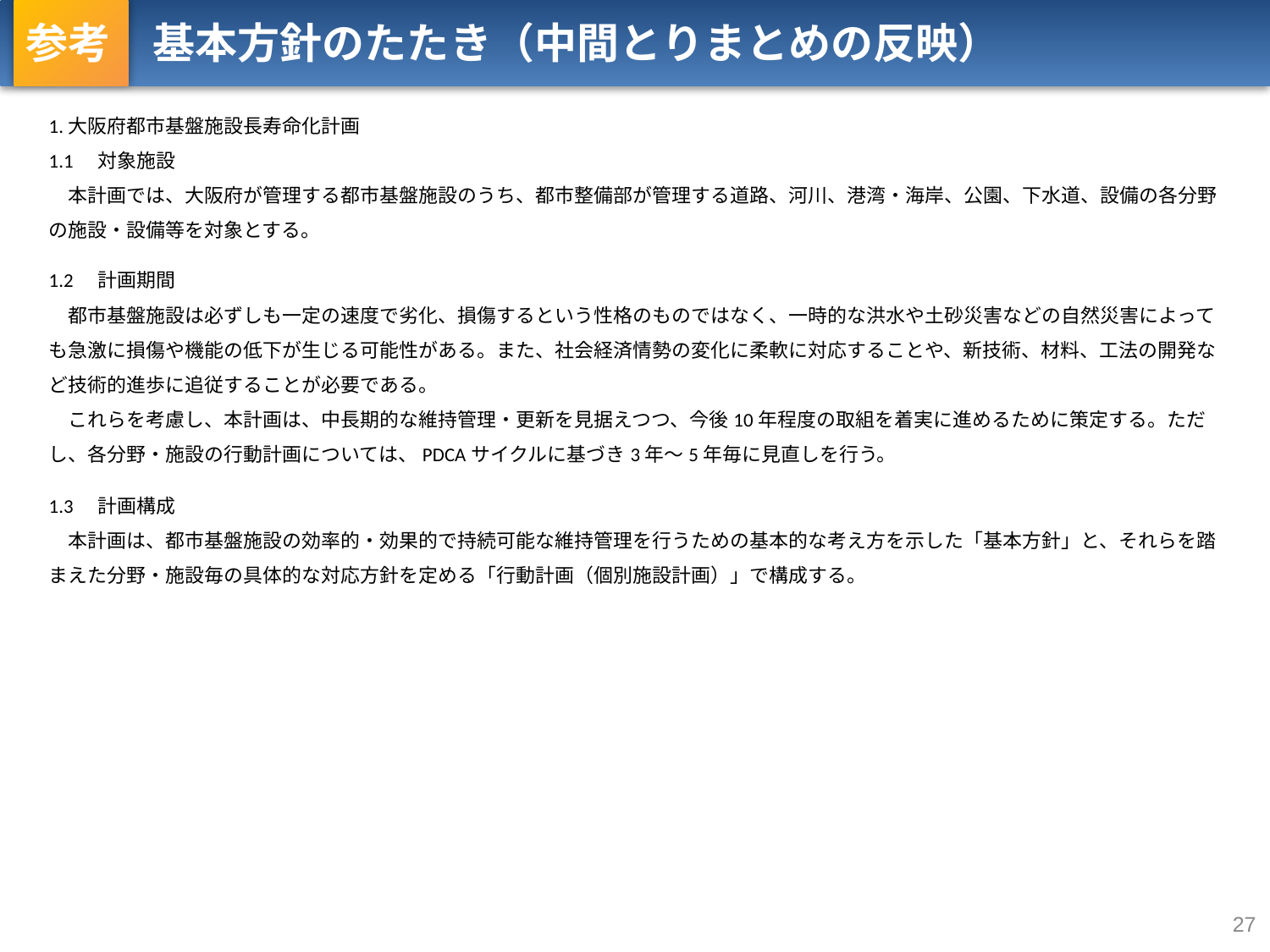

参考　基本方針のたたき（中間とりまとめの反映）
1.大阪府都市基盤施設長寿命化計画
1.1　対象施設
　本計画では、大阪府が管理する都市基盤施設のうち、都市整備部が管理する道路、河川、港湾・海岸、公園、下水道、設備の各分野の施設・設備等を対象とする。
1.2　計画期間
　都市基盤施設は必ずしも一定の速度で劣化、損傷するという性格のものではなく、一時的な洪水や土砂災害などの自然災害によっても急激に損傷や機能の低下が生じる可能性がある。また、社会経済情勢の変化に柔軟に対応することや、新技術、材料、工法の開発など技術的進歩に追従することが必要である。
　これらを考慮し、本計画は、中長期的な維持管理・更新を見据えつつ、今後10年程度の取組を着実に進めるために策定する。ただし、各分野・施設の行動計画については、PDCAサイクルに基づき3年～5年毎に見直しを行う。
1.3　計画構成
　本計画は、都市基盤施設の効率的・効果的で持続可能な維持管理を行うための基本的な考え方を示した「基本方針」と、それらを踏まえた分野・施設毎の具体的な対応方針を定める「行動計画（個別施設計画）」で構成する。
27